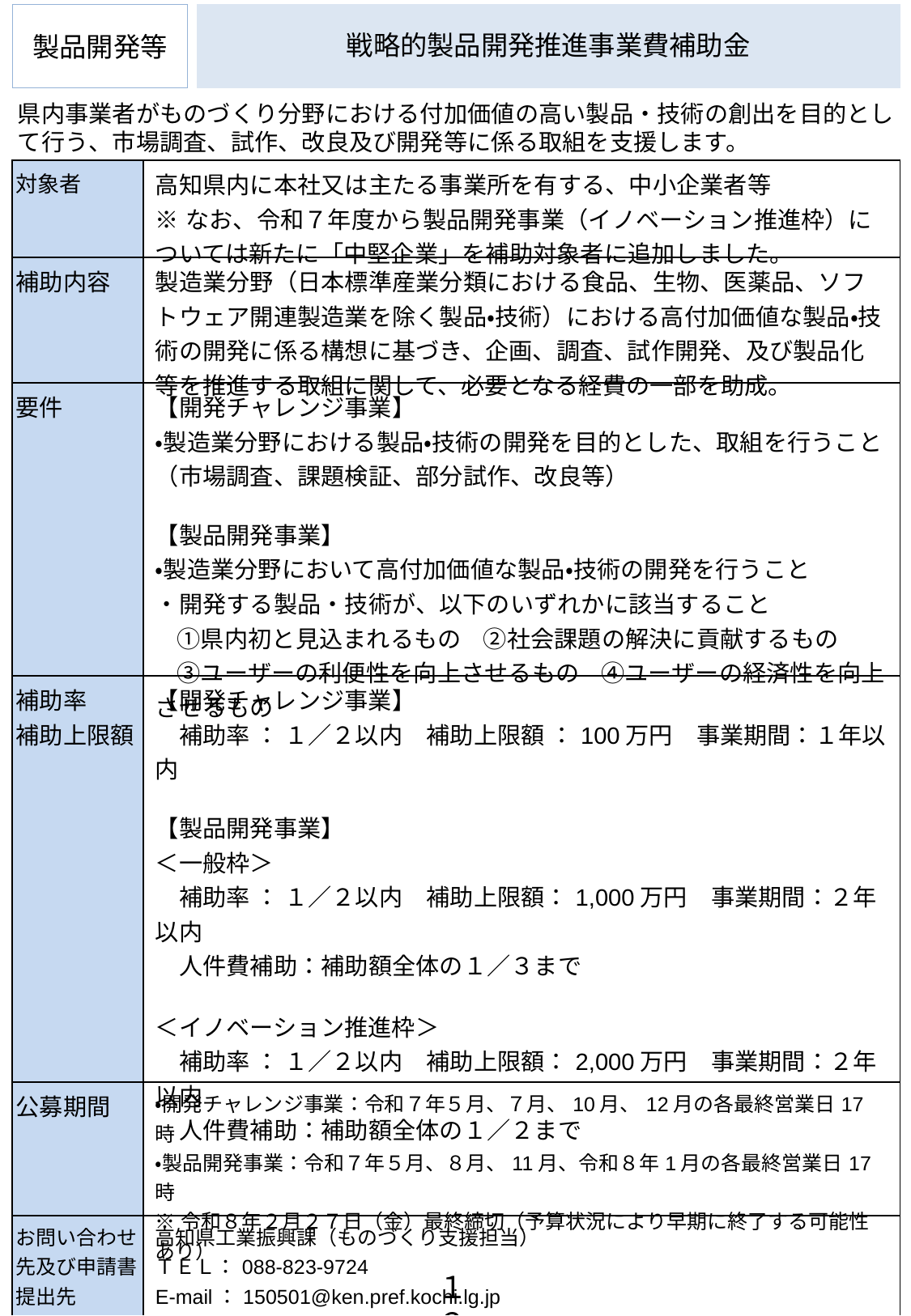

製品開発等
戦略的製品開発推進事業費補助金
県内事業者がものづくり分野における付加価値の高い製品・技術の創出を目的として行う、市場調査、試作、改良及び開発等に係る取組を支援します。

| 対象者 | 高知県内に本社又は主たる事業所を有する、中小企業者等 ※なお、令和７年度から製品開発事業（イノベーション推進枠）については新たに「中堅企業」を補助対象者に追加しました。 |
| --- | --- |
| 補助内容 | 製造業分野（日本標準産業分類における食品、生物、医薬品、ソフトウェア開連製造業を除く製品・技術）における高付加価値な製品・技術の開発に係る構想に基づき、企画、調査、試作開発、及び製品化等を推進する取組に関して、必要となる経費の一部を助成。 |
| 要件 | 【開発チャレンジ事業】 ・製造業分野における製品・技術の開発を目的とした、取組を行うこと（市場調査、課題検証、部分試作、改良等） 【製品開発事業】 ・製造業分野において高付加価値な製品・技術の開発を行うこと ・開発する製品・技術が、以下のいずれかに該当すること 　①県内初と見込まれるもの　②社会課題の解決に貢献するもの 　③ユーザーの利便性を向上させるもの　④ユーザーの経済性を向上させるもの |
| 補助率 補助上限額 | 【開発チャレンジ事業】 　補助率 ： １／２以内　補助上限額 ：100万円　事業期間：１年以内 【製品開発事業】 ＜一般枠＞ 　補助率 ： １／２以内　補助上限額：1,000万円　事業期間：２年以内 　人件費補助：補助額全体の１／３まで ＜イノベーション推進枠＞ 　補助率 ： １／２以内　補助上限額：2,000万円　事業期間：２年以内 　人件費補助：補助額全体の１／２まで |
| 公募期間 | ・開発チャレンジ事業：令和７年５月、７月、10月、12月の各最終営業日17時 ・製品開発事業：令和７年５月、８月、11月、令和８年1月の各最終営業日17時 ※令和８年２月２７日（金）最終締切（予算状況により早期に終了する可能性あり） |
| お問い合わせ先及び申請書提出先 | 高知県工業振興課（ものづくり支援担当） ＴＥＬ：088-823-9724 E-mail：150501@ken.pref.kochi.lg.jp ＵＲＬ：https://www.pref.kochi.lg.jp/soshiki/150000/150501/ |
１２